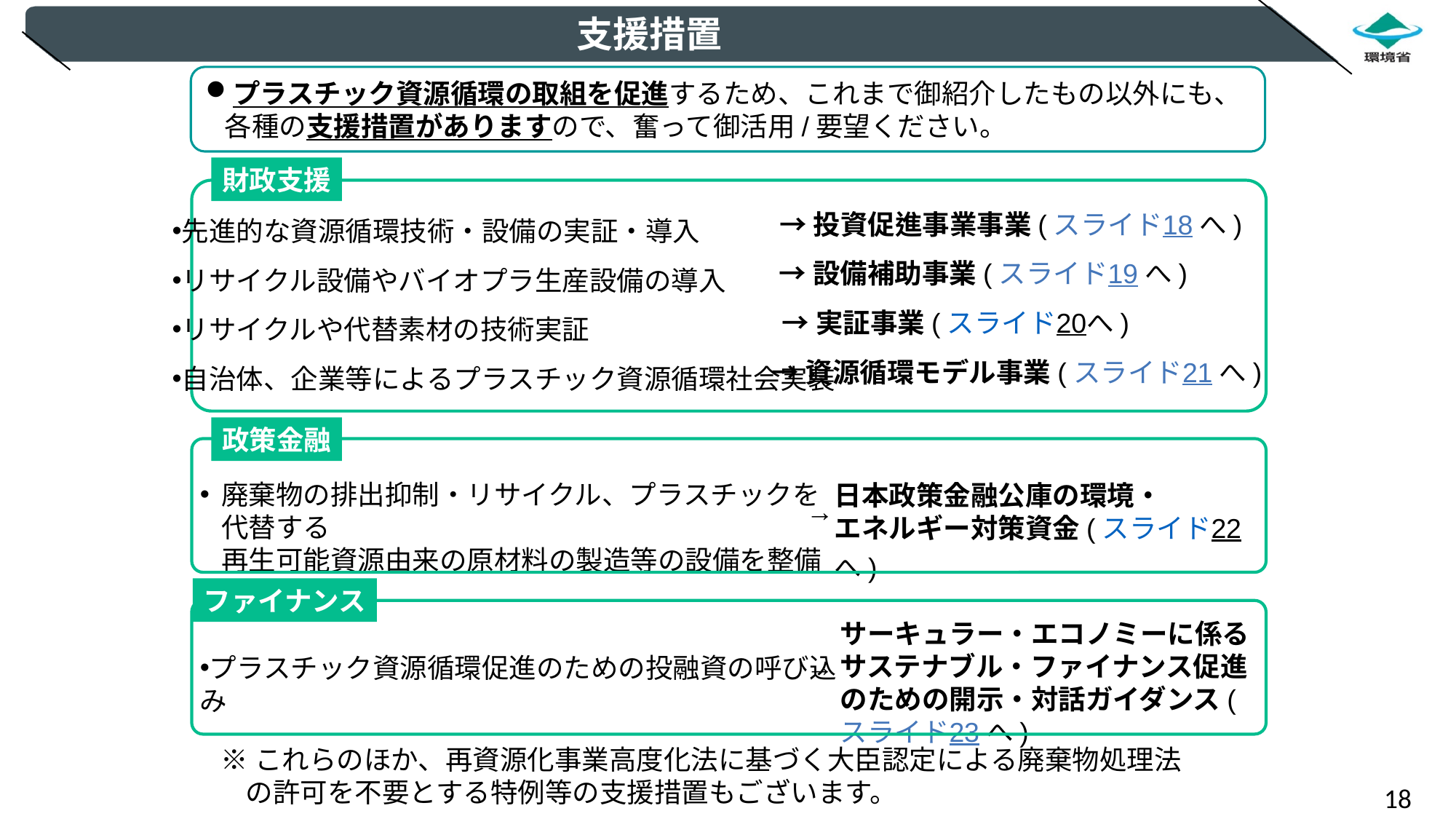

支援措置
プラスチック資源循環の取組を促進するため、これまで御紹介したもの以外にも、
各種の支援措置がありますので、奮って御活用/要望ください。
財政支援

先進的な資源循環技術・設備の実証・導入
リサイクル設備やバイオプラ生産設備の導入
リサイクルや代替素材の技術実証
自治体、企業等によるプラスチック資源循環社会実装
→投資促進事業事業(スライド18へ)
→設備補助事業(スライド19へ)
→実証事業(スライド20へ)
→資源循環モデル事業(スライド21へ)
政策金融

廃棄物の排出抑制・リサイクル、プラスチックを代替する
再生可能資源由来の原材料の製造等の設備を整備
日本政策金融公庫の環境・
エネルギー対策資金(スライド22へ)
→
ファイナンス

サーキュラー・エコノミーに係る
サステナブル・ファイナンス促進のための開示・対話ガイダンス(スライド23へ)
→
プラスチック資源循環促進のための投融資の呼び込み
※これらのほか、再資源化事業高度化法に基づく大臣認定による廃棄物処理法の許可を不要とする特例等の支援措置もございます。
18